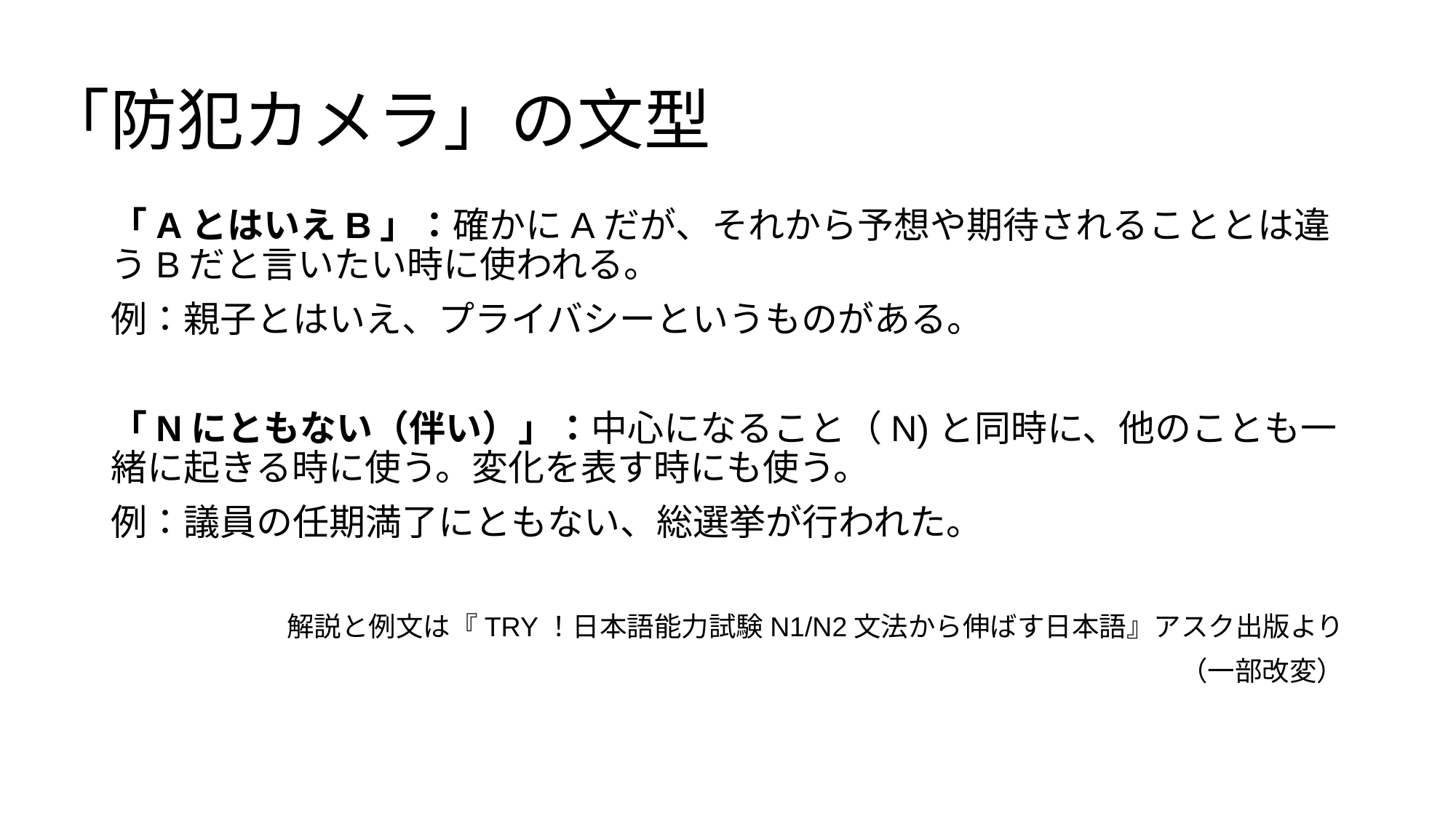

# 「防犯カメラ」の文型
「AとはいえB」：確かにAだが、それから予想や期待されることとは違うBだと言いたい時に使われる。
例：親子とはいえ、プライバシーというものがある。

「Nにともない（伴い）」：中心になること（N)と同時に、他のことも一緒に起きる時に使う。変化を表す時にも使う。
例：議員の任期満了にともない、総選挙が行われた。

解説と例文は『TRY！日本語能力試験N1/N2文法から伸ばす日本語』アスク出版より
（一部改変）